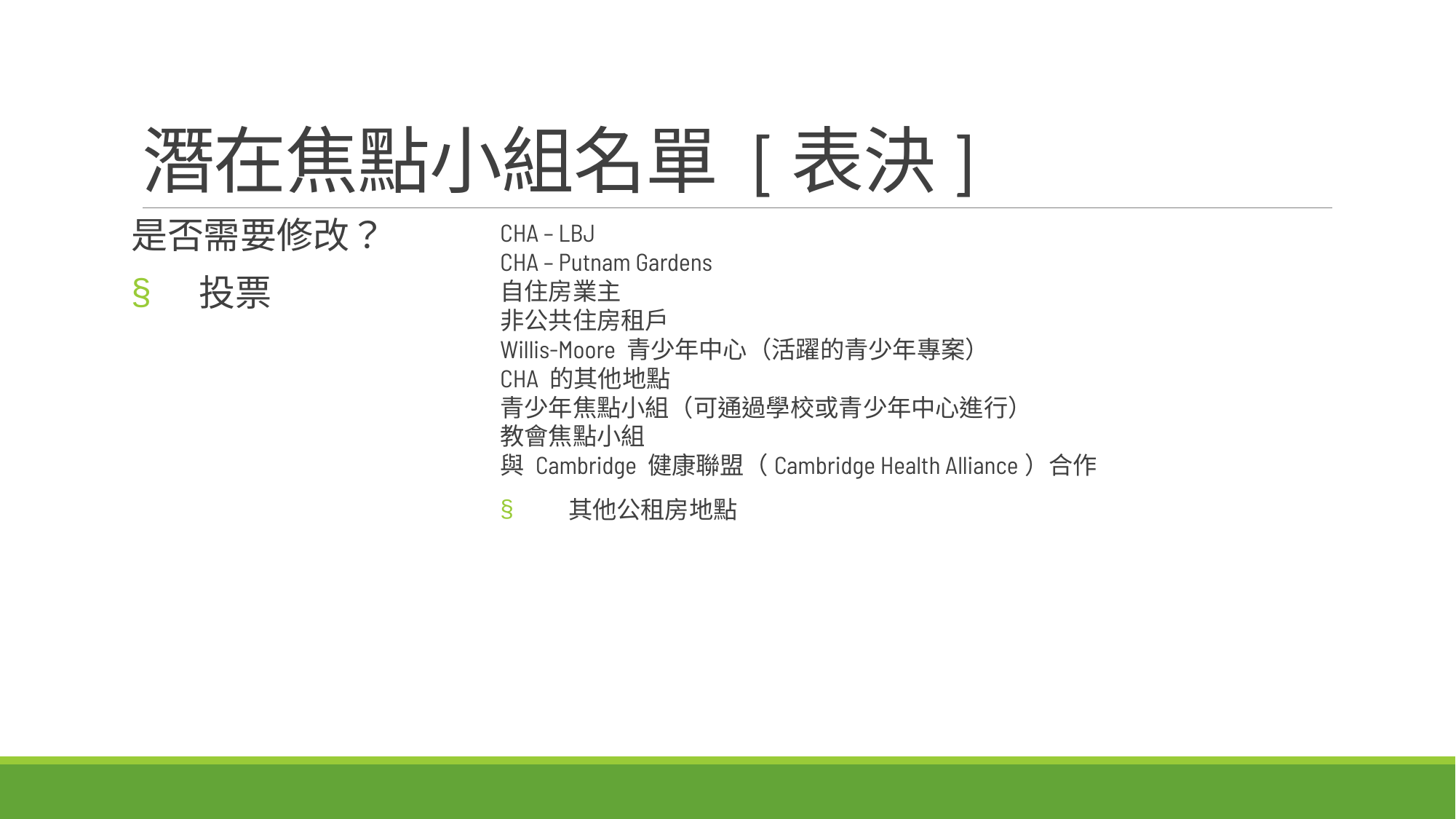

# 潛在焦點小組名單 [表決]
是否需要修改？
投票
CHA – LBJ
CHA – Putnam Gardens
自住房業主
非公共住房租戶
Willis-Moore 青少年中心（活躍的青少年專案）
CHA 的其他地點
青少年焦點小組（可通過學校或青少年中心進行）
教會焦點小組
與 Cambridge 健康聯盟（Cambridge Health Alliance）合作
其他公租房地點